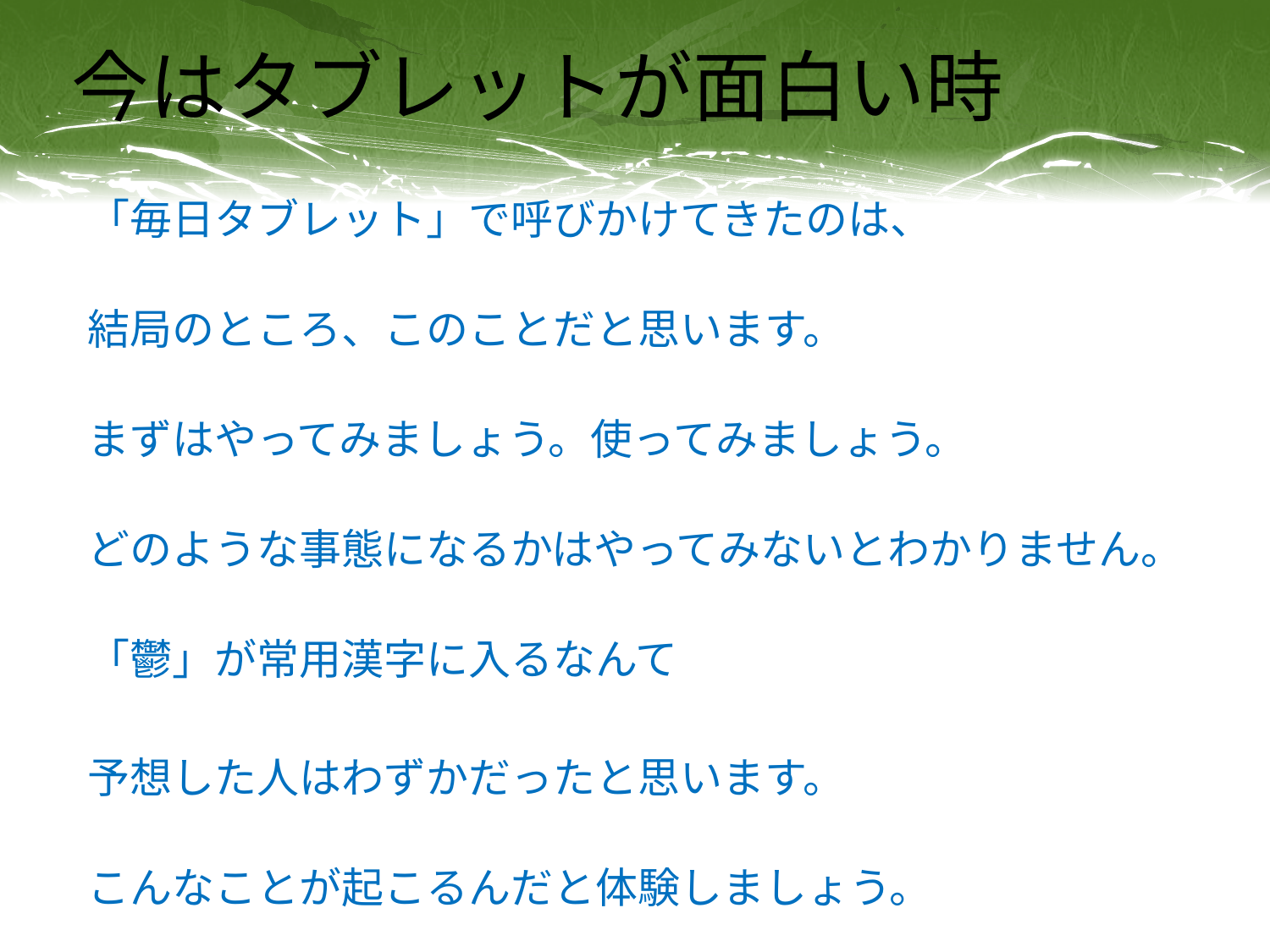

# 今はタブレットが面白い時
「毎日タブレット」で呼びかけてきたのは、
結局のところ、このことだと思います。
まずはやってみましょう。使ってみましょう。
どのような事態になるかはやってみないとわかりません。
「鬱」が常用漢字に入るなんて

予想した人はわずかだったと思います。
こんなことが起こるんだと体験しましょう。